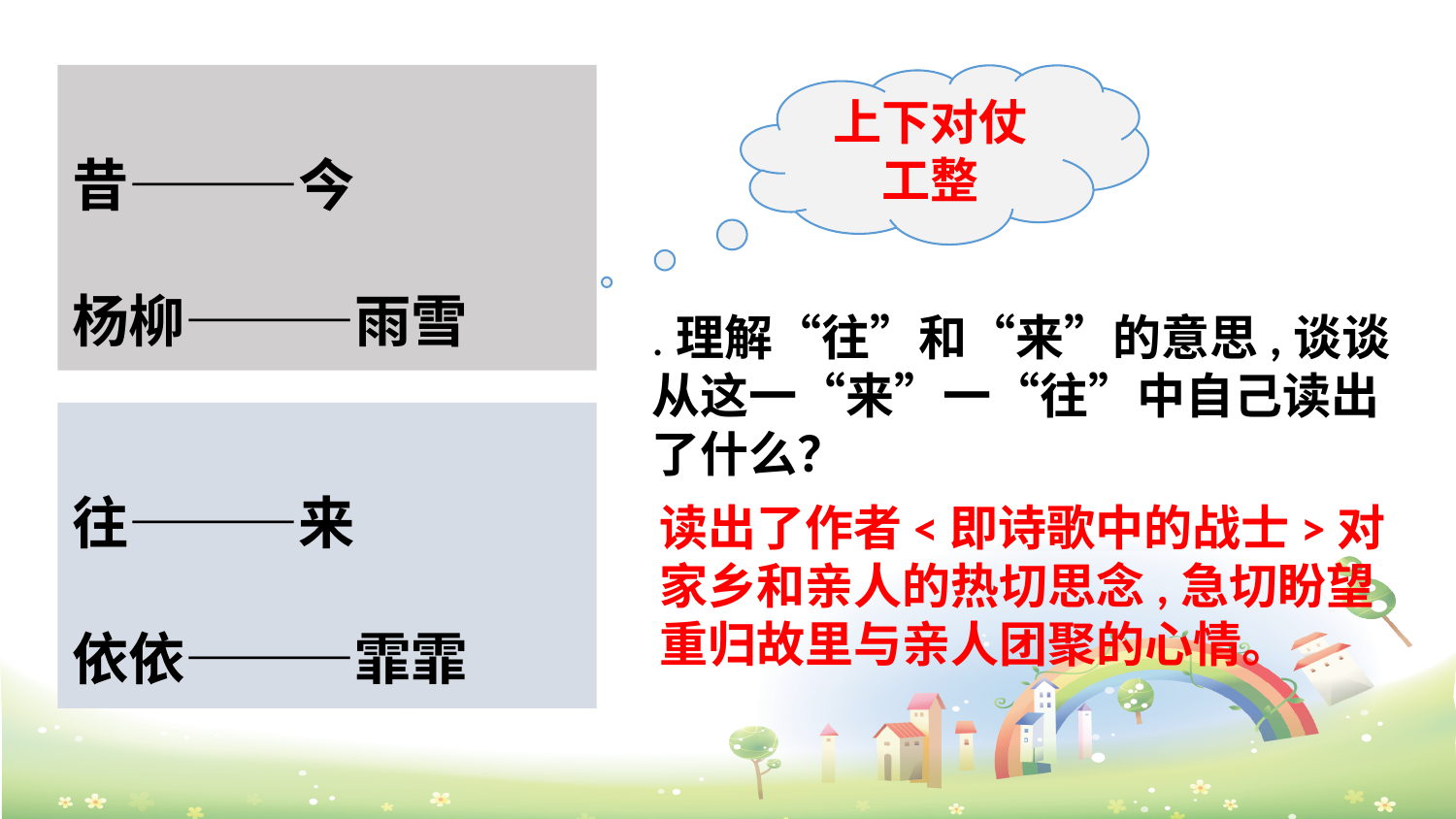

上下对仗工整
昔———今
杨柳———雨雪
.理解“往”和“来”的意思,谈谈从这一“来”一“往”中自己读出了什么？
往———来
依依———霏霏
读出了作者<即诗歌中的战士>对家乡和亲人的热切思念,急切盼望重归故里与亲人团聚的心情。